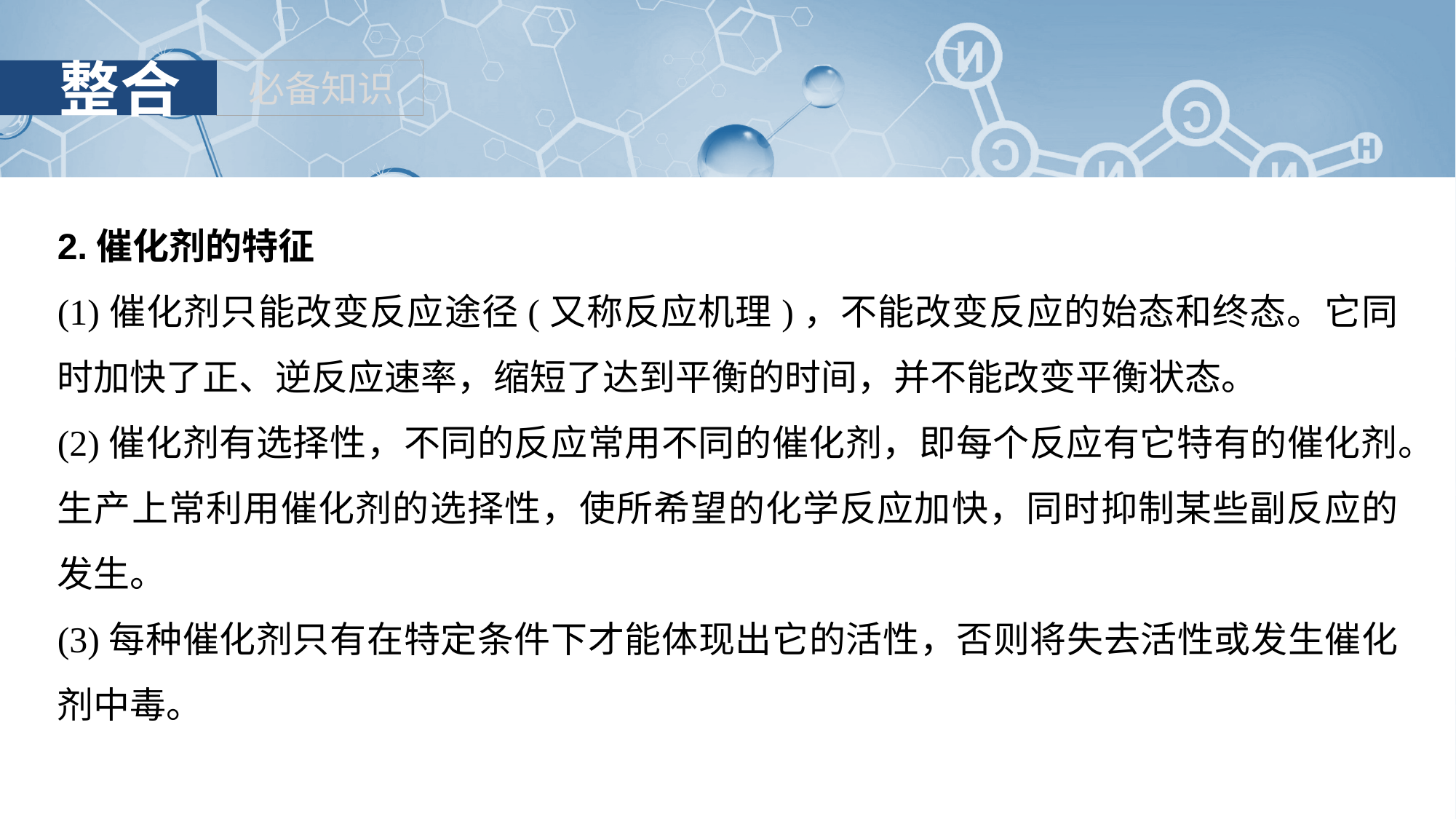

2.催化剂的特征
(1)催化剂只能改变反应途径(又称反应机理)，不能改变反应的始态和终态。它同时加快了正、逆反应速率，缩短了达到平衡的时间，并不能改变平衡状态。
(2)催化剂有选择性，不同的反应常用不同的催化剂，即每个反应有它特有的催化剂。生产上常利用催化剂的选择性，使所希望的化学反应加快，同时抑制某些副反应的发生。
(3)每种催化剂只有在特定条件下才能体现出它的活性，否则将失去活性或发生催化剂中毒。